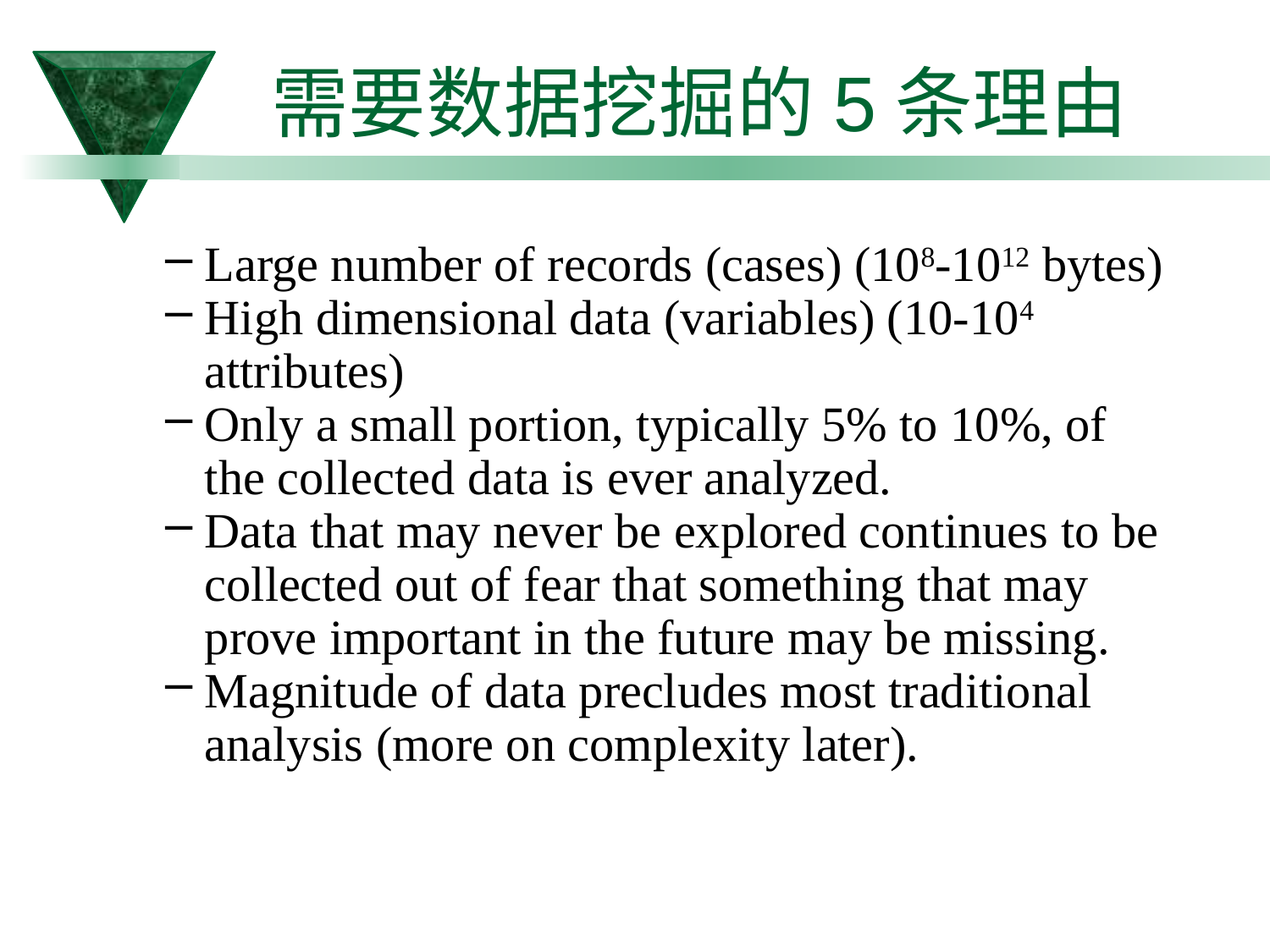

# 需要数据挖掘的5条理由

Large number of records (cases) (108-1012 bytes)
High dimensional data (variables) (10-104 attributes)
Only a small portion, typically 5% to 10%, of the collected data is ever analyzed.
Data that may never be explored continues to be collected out of fear that something that may prove important in the future may be missing.
Magnitude of data precludes most traditional analysis (more on complexity later).